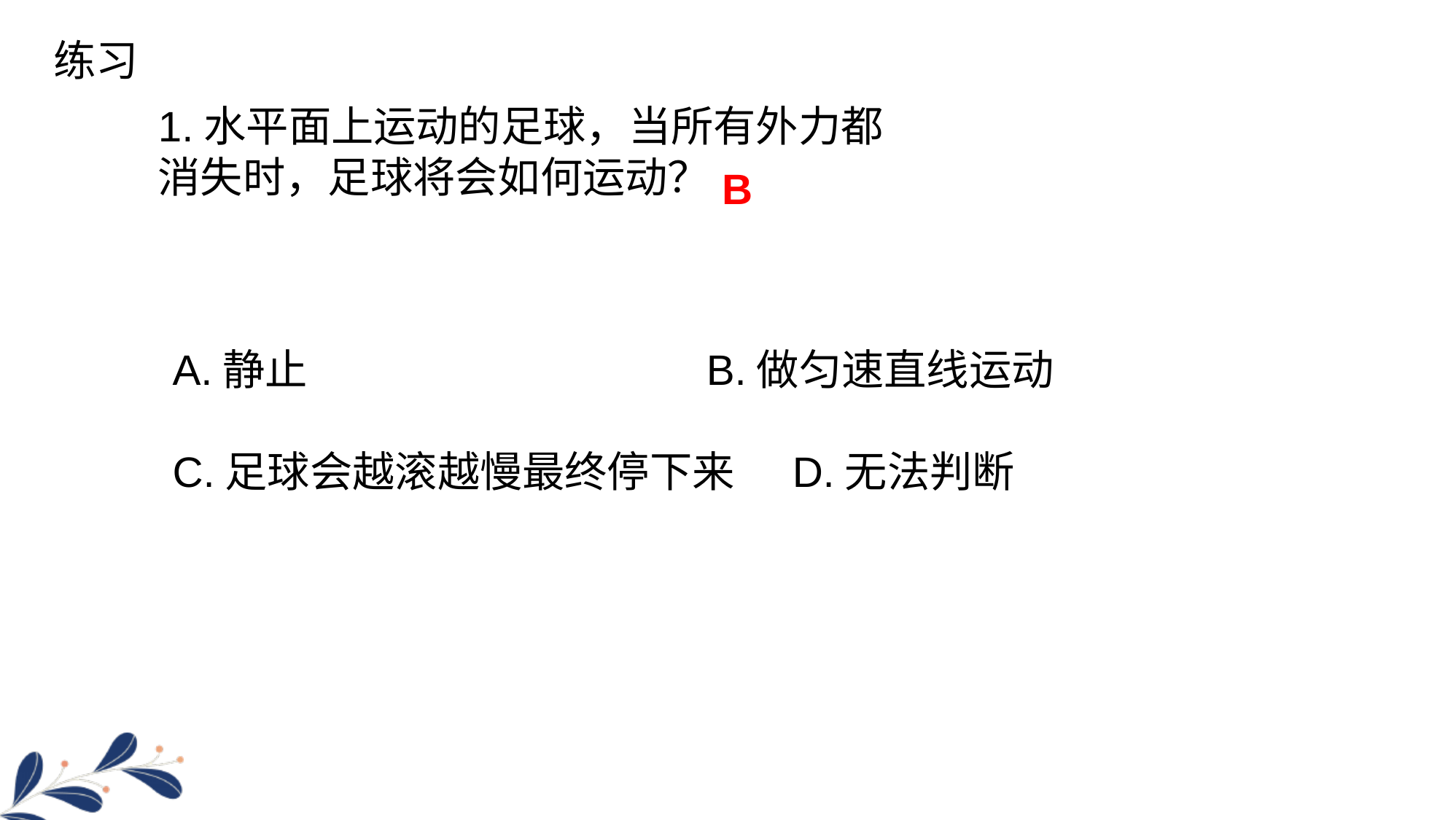

练习
1.水平面上运动的足球，当所有外力都消失时，足球将会如何运动？
B
A.静止                                         B.做匀速直线运动

C.足球会越滚越慢最终停下来     D.无法判断